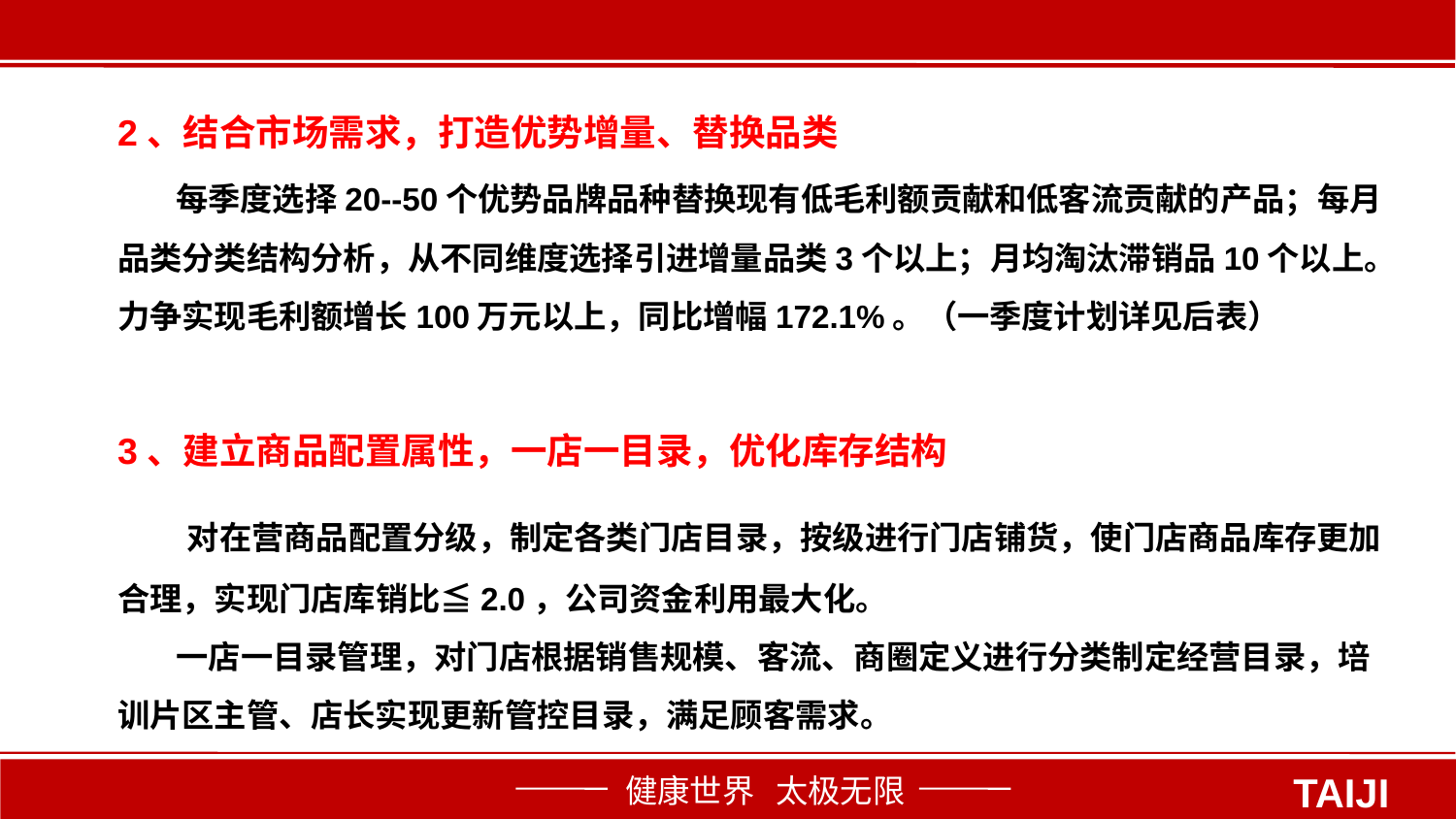

2、结合市场需求，打造优势增量、替换品类
      每季度选择20--50个优势品牌品种替换现有低毛利额贡献和低客流贡献的产品；每月品类分类结构分析，从不同维度选择引进增量品类3个以上；月均淘汰滞销品10个以上。力争实现毛利额增长100万元以上，同比增幅172.1%。（一季度计划详见后表）
3、建立商品配置属性，一店一目录，优化库存结构
      对在营商品配置分级，制定各类门店目录，按级进行门店铺货，使门店商品库存更加合理，实现门店库销比≦2.0，公司资金利用最大化。
       一店一目录管理，对门店根据销售规模、客流、商圈定义进行分类制定经营目录，培训片区主管、店长实现更新管控目录，满足顾客需求。